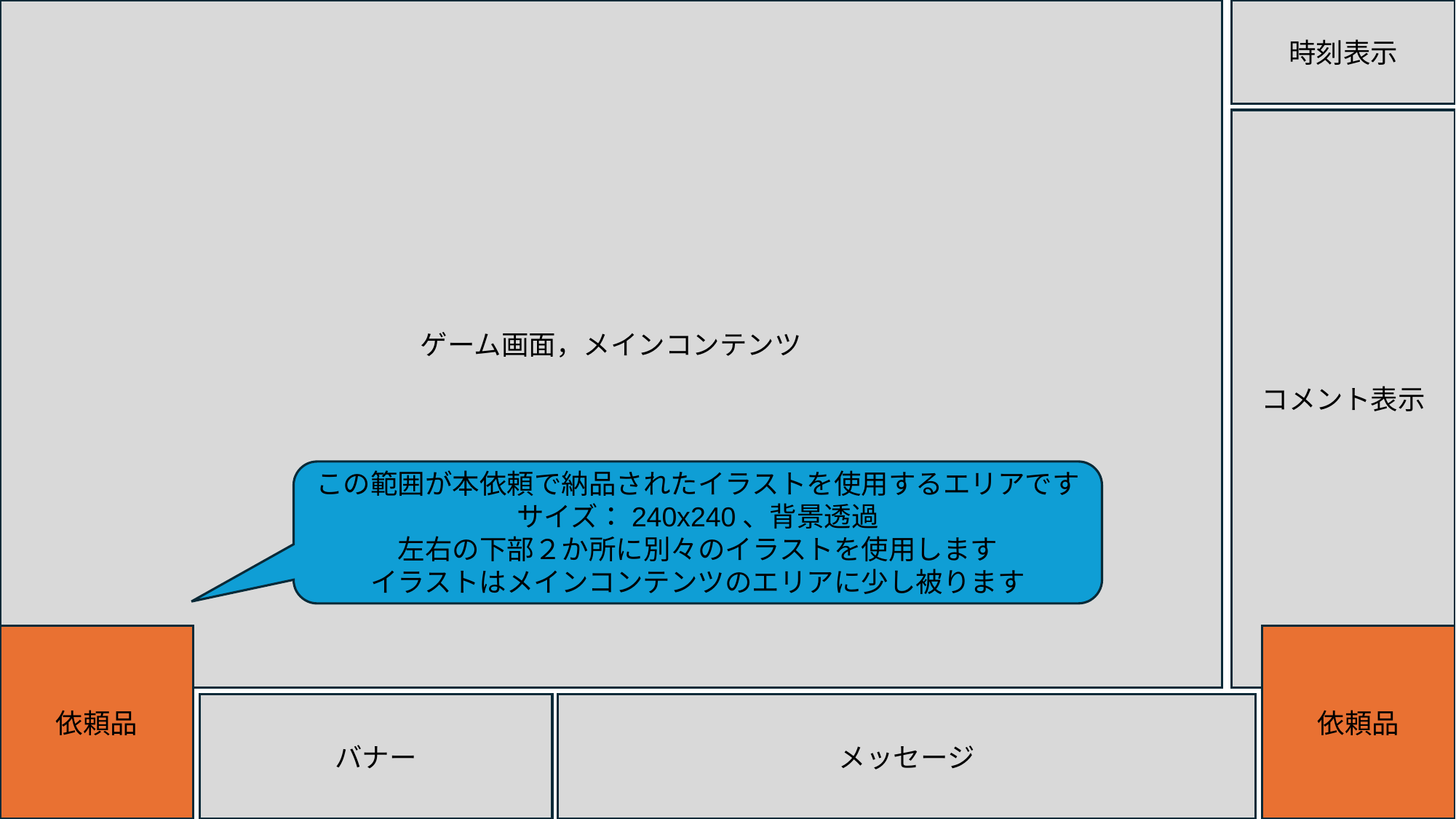

ゲーム画面，メインコンテンツ
時刻表示
コメント表示
この範囲が本依頼で納品されたイラストを使用するエリアです
サイズ：240x240、背景透過
左右の下部２か所に別々のイラストを使用します
イラストはメインコンテンツのエリアに少し被ります
依頼品
依頼品
バナー
メッセージ